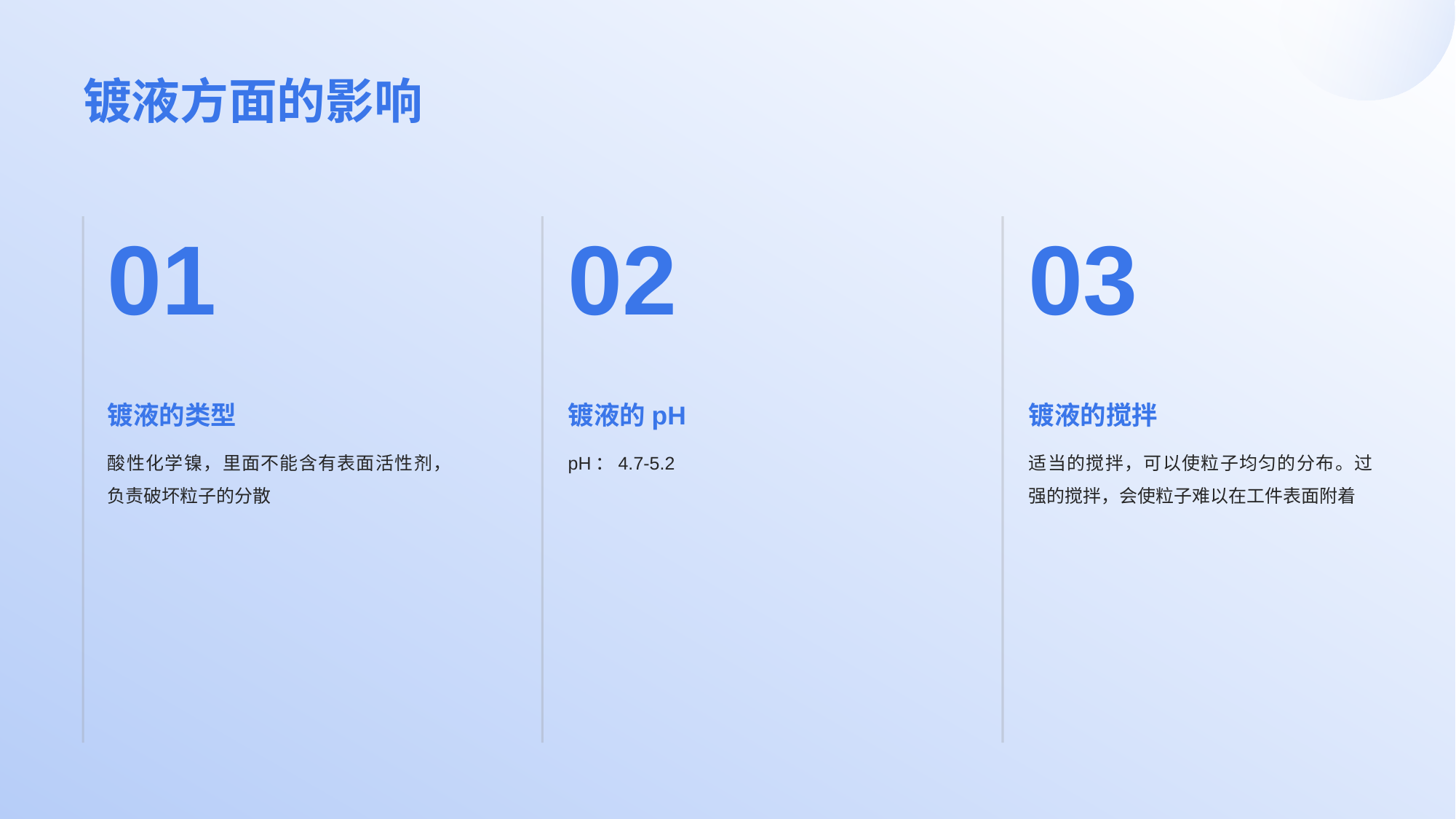

# 镀液方面的影响
01
02
03
镀液的类型
镀液的pH
镀液的搅拌
酸性化学镍，里面不能含有表面活性剂，负责破坏粒子的分散
pH：4.7-5.2
适当的搅拌，可以使粒子均匀的分布。过强的搅拌，会使粒子难以在工件表面附着